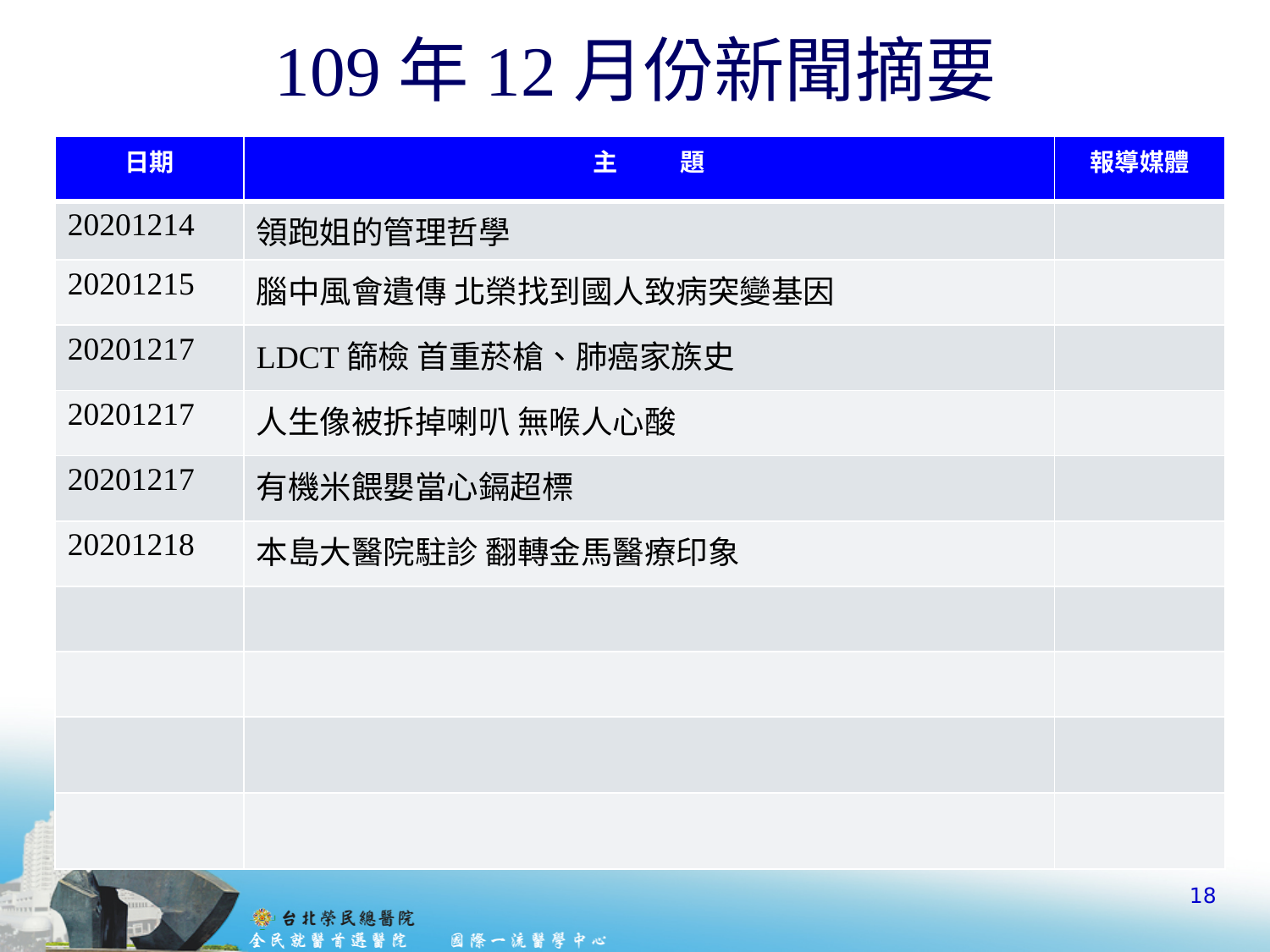

# 109年12月份新聞摘要
| 日期 | 主 題 | 報導媒體 |
| --- | --- | --- |
| 20201214 | 領跑姐的管理哲學 |  |
| 20201215 | 腦中風會遺傳 北榮找到國人致病突變基因 |  |
| 20201217 | LDCT篩檢 首重菸槍、肺癌家族史 |  |
| 20201217 | 人生像被拆掉喇叭 無喉人心酸 |  |
| 20201217 | 有機米餵嬰當心鎘超標 |  |
| 20201218 | 本島大醫院駐診 翻轉金馬醫療印象 |  |
|  |  |  |
|  |  |  |
|  |  |  |
|  |  |  |
18